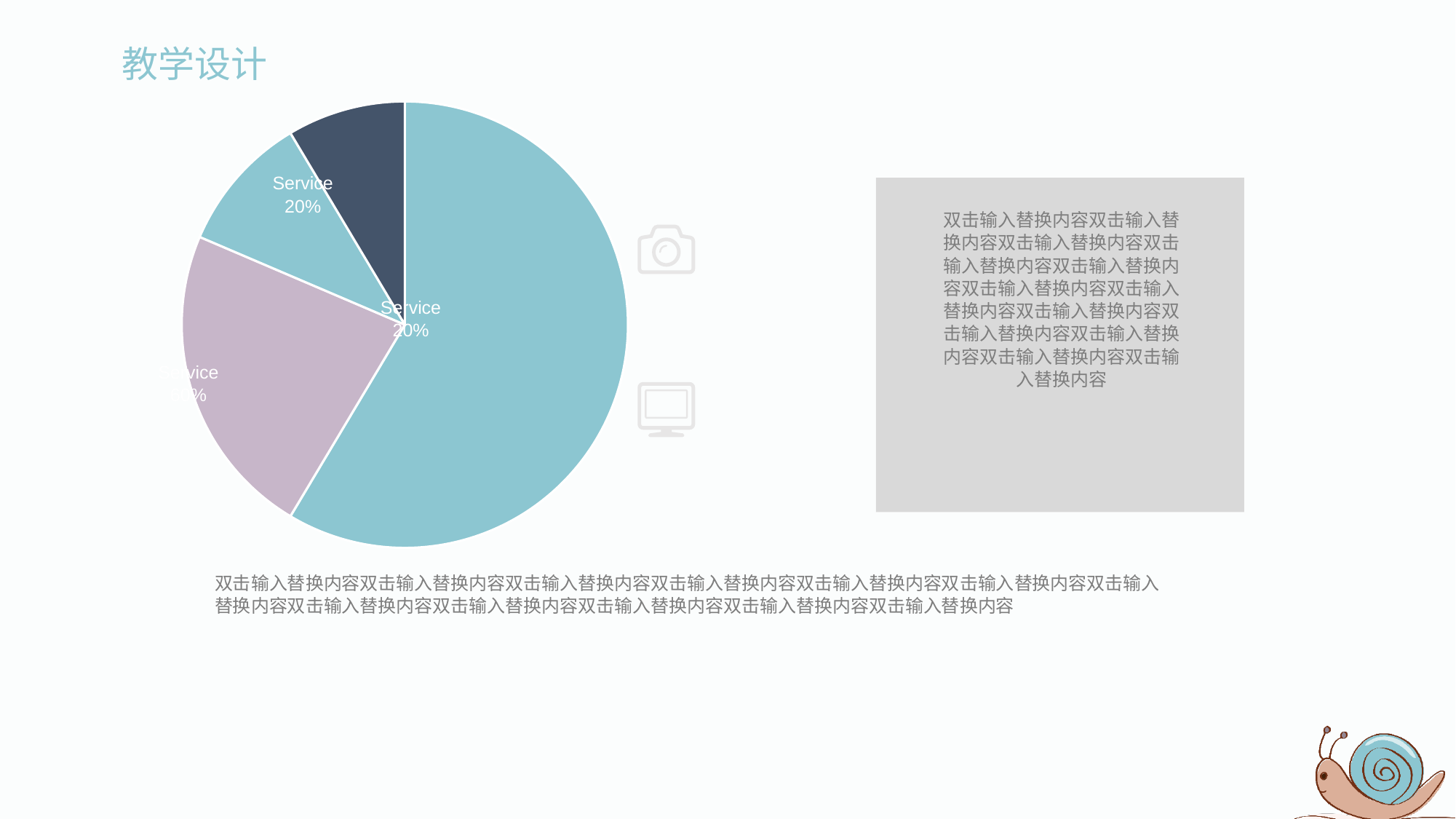

[unsupported chart]

Service
20%

Service
20%
Service
60%

双击输入替换内容双击输入替换内容双击输入替换内容双击输入替换内容双击输入替换内容双击输入替换内容双击输入替换内容双击输入替换内容双击输入替换内容双击输入替换内容双击输入替换内容双击输入替换内容

双击输入替换内容双击输入替换内容双击输入替换内容双击输入替换内容双击输入替换内容双击输入替换内容双击输入替换内容双击输入替换内容双击输入替换内容双击输入替换内容双击输入替换内容双击输入替换内容